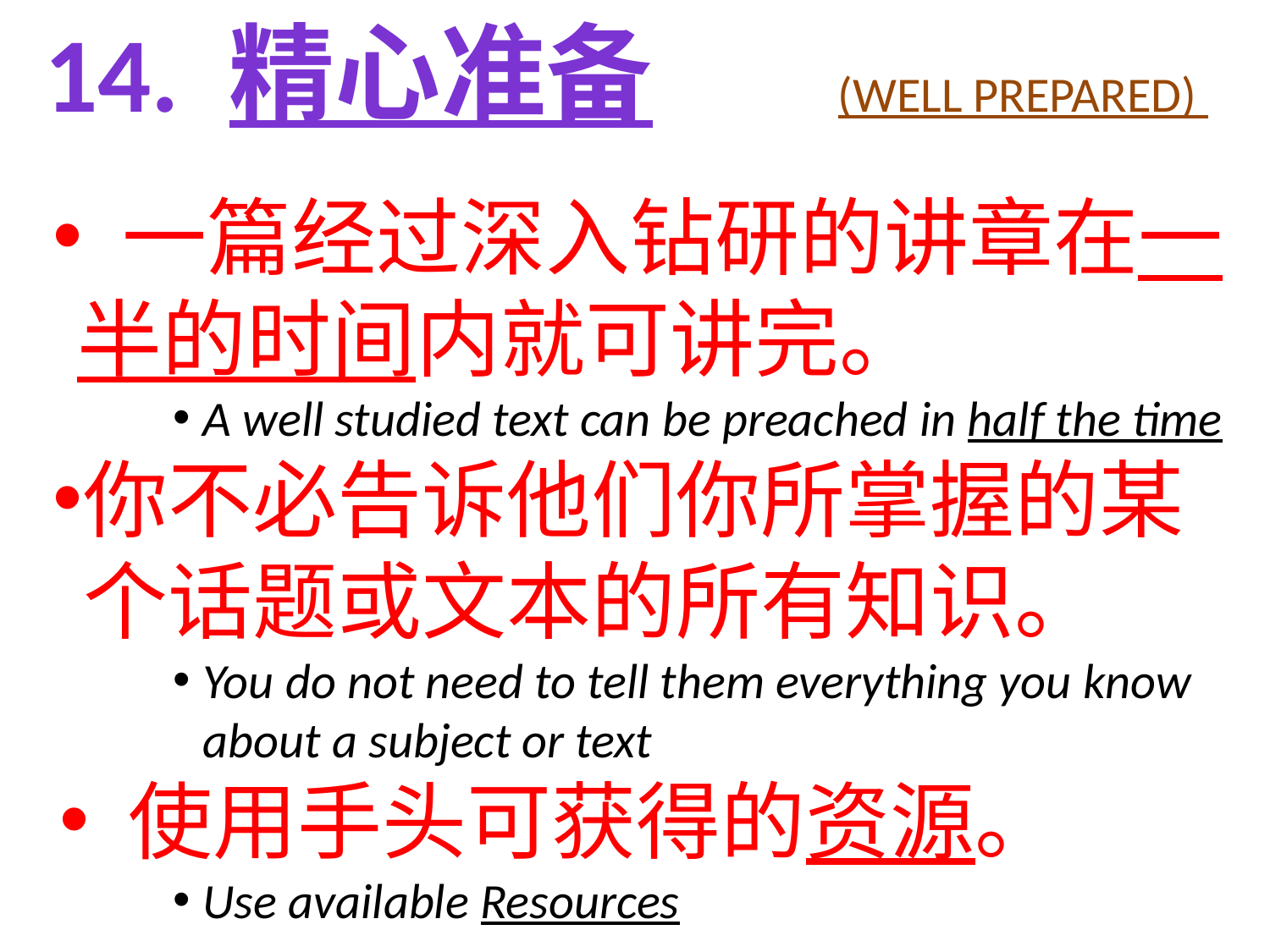

14. 精心准备		(WELL PREPARED)

 一篇经过深入钻研的讲章在一半的时间内就可讲完。
A well studied text can be preached in half the time
你不必告诉他们你所掌握的某个话题或文本的所有知识。
You do not need to tell them everything you know about a subject or text
 使用手头可获得的资源。
Use available Resources